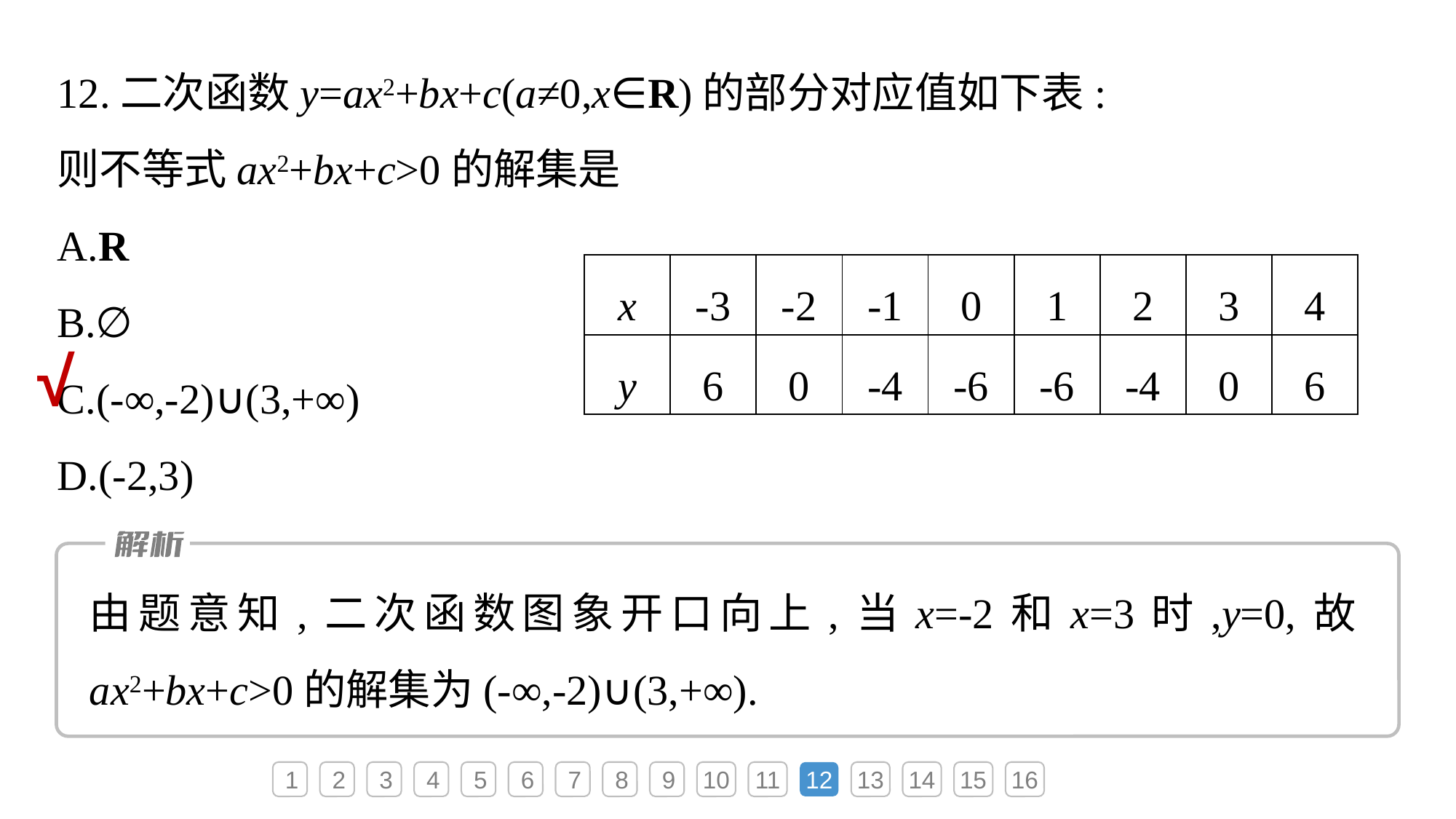

12.二次函数y=ax2+bx+c(a≠0,x∈R)的部分对应值如下表:
则不等式ax2+bx+c>0的解集是
A.R
B.∅
C.(-∞,-2)∪(3,+∞)
D.(-2,3)
| x | -3 | -2 | -1 | 0 | 1 | 2 | 3 | 4 |
| --- | --- | --- | --- | --- | --- | --- | --- | --- |
| y | 6 | 0 | -4 | -6 | -6 | -4 | 0 | 6 |
√

由题意知,二次函数图象开口向上,当x=-2和x=3时,y=0,故ax2+bx+c>0的解集为(-∞,-2)∪(3,+∞).
1
2
3
4
5
6
7
8
9
10
11
12
13
14
15
16